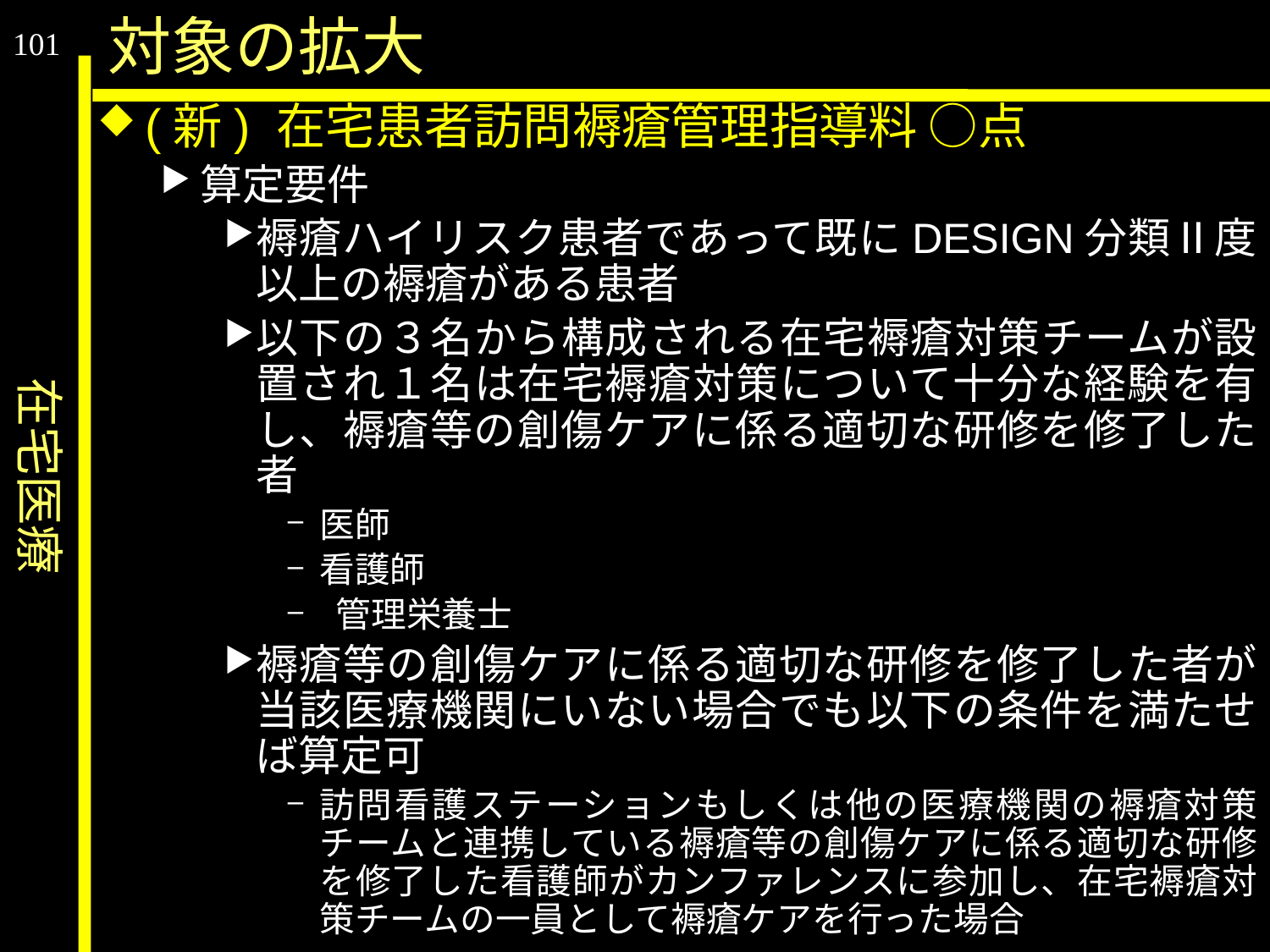

在宅医療
対象の拡大
101

(新) 在宅患者訪問褥瘡管理指導料 ○点
算定要件
褥瘡ハイリスク患者であって既にDESIGN分類Ⅱ度以上の褥瘡がある患者
以下の３名から構成される在宅褥瘡対策チームが設置され１名は在宅褥瘡対策について十分な経験を有し、褥瘡等の創傷ケアに係る適切な研修を修了した者
医師
看護師
 管理栄養士
褥瘡等の創傷ケアに係る適切な研修を修了した者が当該医療機関にいない場合でも以下の条件を満たせば算定可
訪問看護ステーションもしくは他の医療機関の褥瘡対策チームと連携している褥瘡等の創傷ケアに係る適切な研修を修了した看護師がカンファレンスに参加し、在宅褥瘡対策チームの一員として褥瘡ケアを行った場合